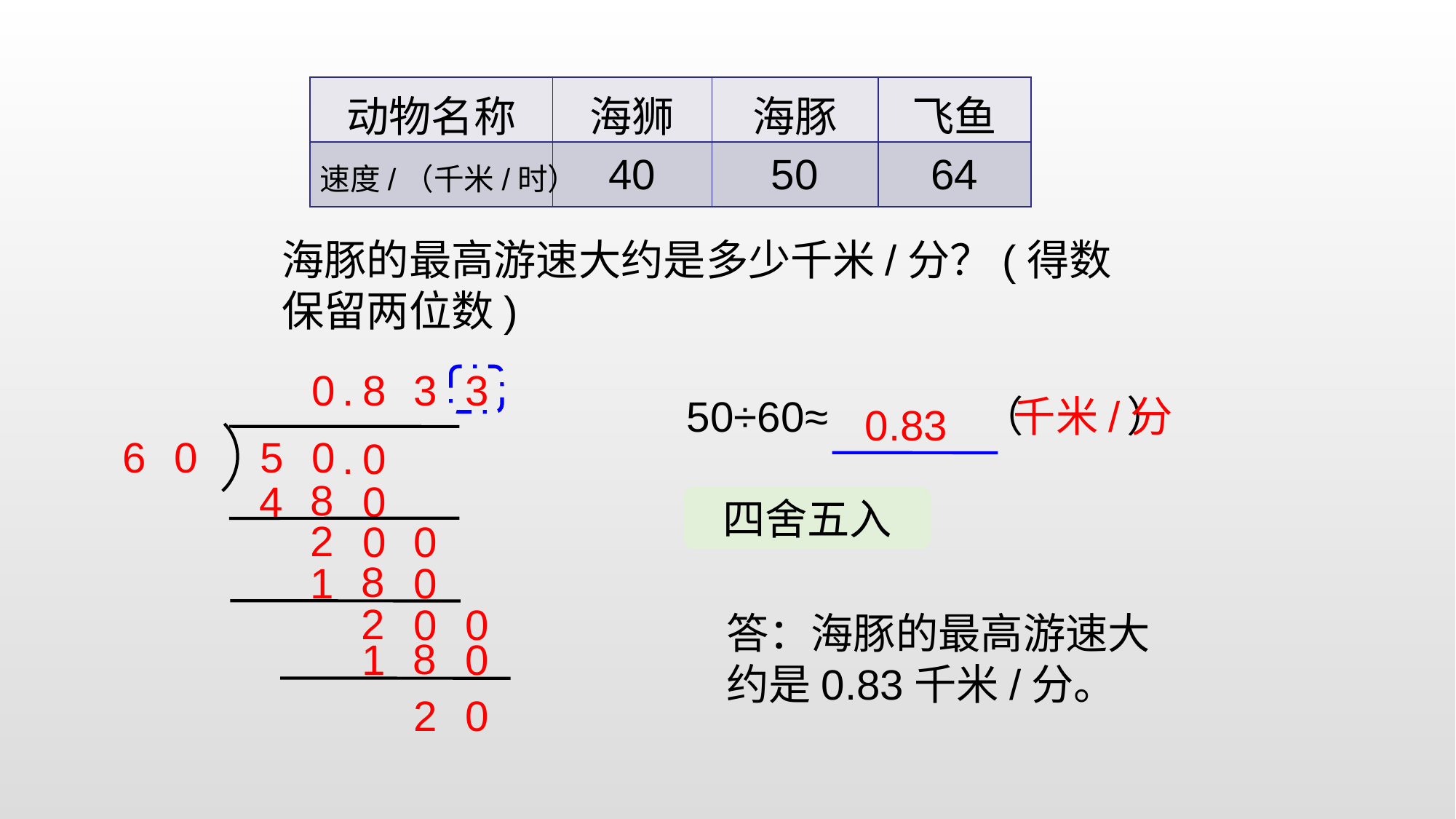

| 动物名称 | 海狮 | 海豚 | 飞鱼 |
| --- | --- | --- | --- |
|  | 40 | 50 | 64 |
速度/（千米/时）
海豚的最高游速大约是多少千米/分？(得数保留两位数)
0
.
8
3
3

50÷60≈
（           ）
千米/分
0.83

6
0
5
0
.
0
8
0
4
四舍五入
2
0
0
8
0
1
2
0
0
答：海豚的最高游速大约是0.83千米/分。
8
0
1
0
2